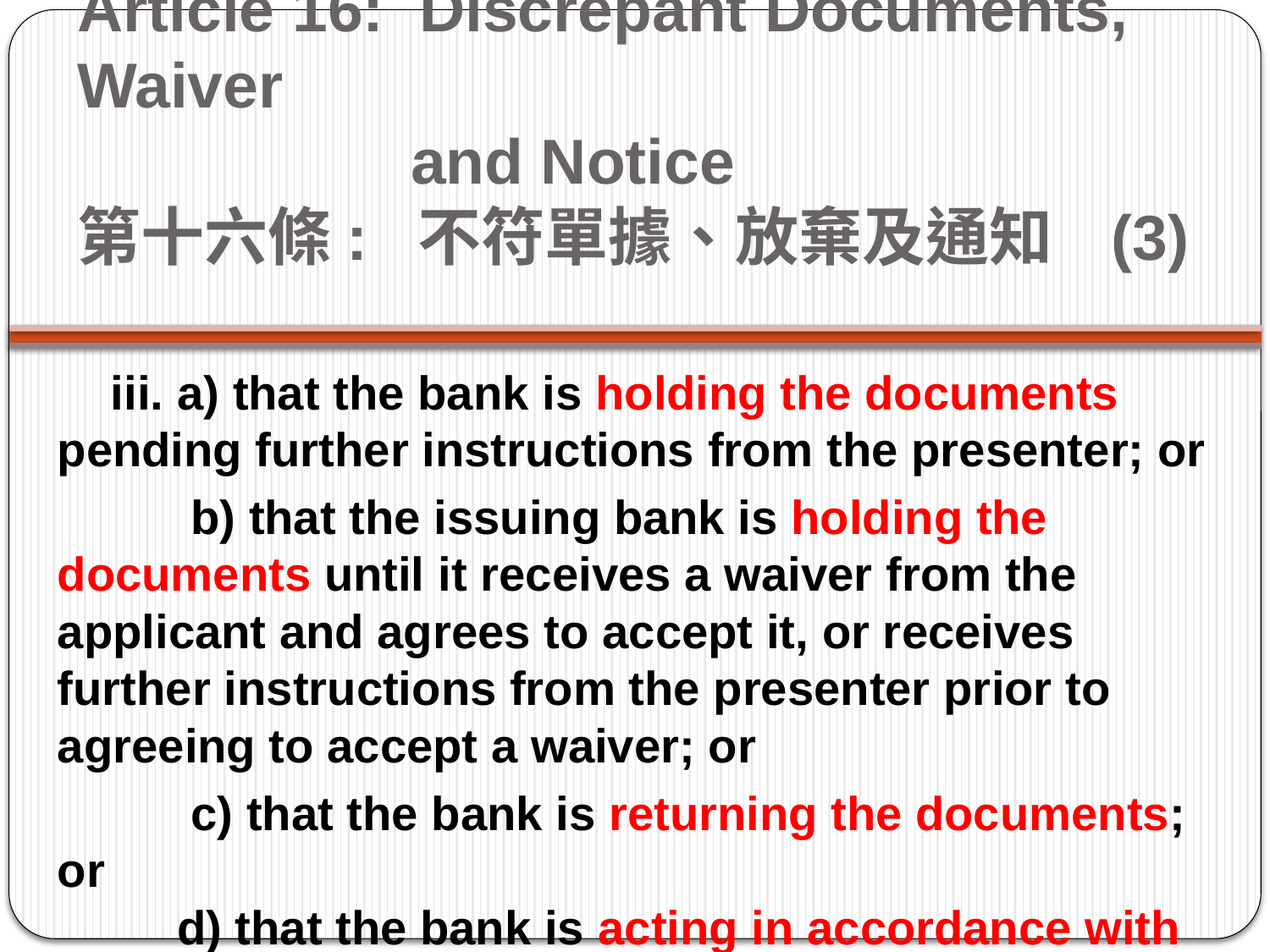

# Article 16:  Discrepant Documents, Waiver and Notice    第十六條:  不符單據、放棄及通知   (3)
    iii. a) that the bank is holding the documents pending further instructions from the presenter; or
          b) that the issuing bank is holding the documents until it receives a waiver from the applicant and agrees to accept it, or receives further instructions from the presenter prior to agreeing to accept a waiver; or
          c) that the bank is returning the documents; or        
         d) that the bank is acting in accordance with instructions previously received from the presenter.